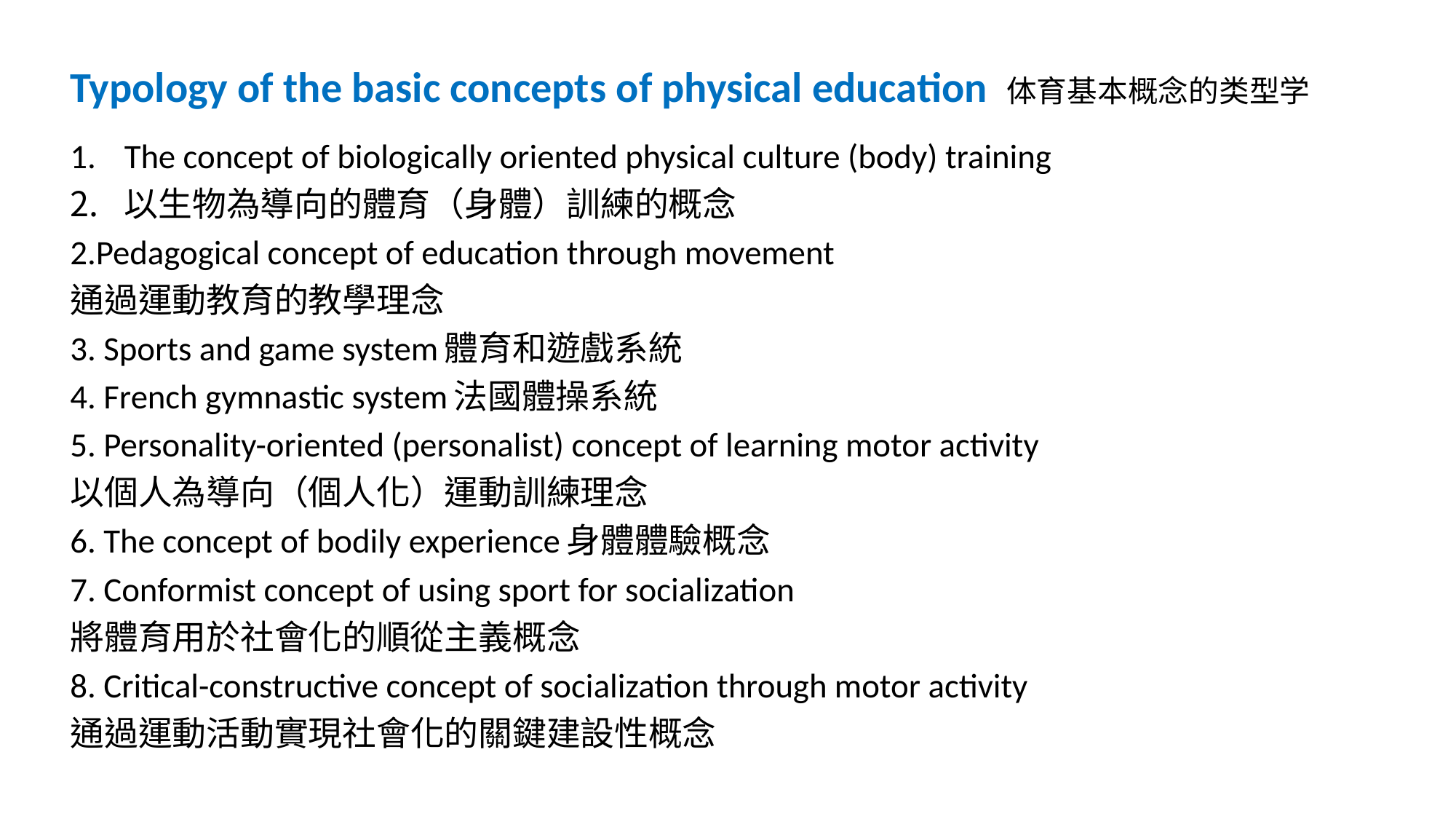

Typology of the basic concepts of physical education  体育基本概念的类型学
The concept of biologically oriented physical culture (body) training
以生物為導向的體育（身體）訓練的概念
2.Pedagogical concept of education through movement
通過運動教育的教學理念
3. Sports and game system體育和遊戲系統
4. French gymnastic system法國體操系統
5. Personality-oriented (personalist) concept of learning motor activity
以個人為導向（個人化）運動訓練理念
6. The concept of bodily experience身體體驗概念
7. Conformist concept of using sport for socialization
將體育用於社會化的順從主義概念
8. Critical-constructive concept of socialization through motor activity
通過運動活動實現社會化的關鍵建設性概念